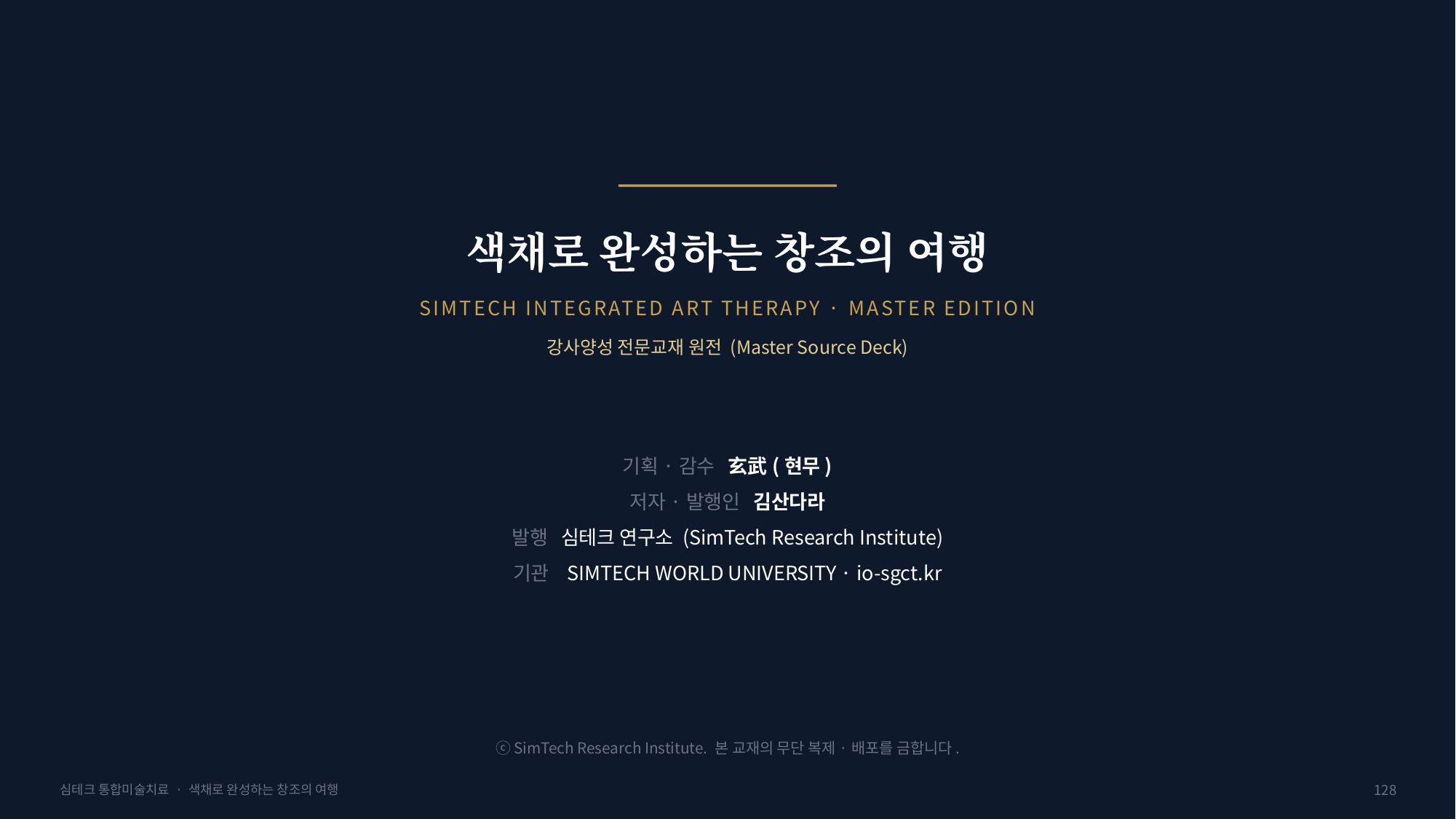

색채로 완성하는 창조의 여행
SIMTECH INTEGRATED ART THERAPY · MASTER EDITION
강사양성 전문교재 원전 (Master Source Deck)
기획·감수   玄武(현무)
저자·발행인   김산다라
발행   심테크 연구소 (SimTech Research Institute)
기관   SIMTECH WORLD UNIVERSITY · io-sgct.kr
ⓒ SimTech Research Institute. 본 교재의 무단 복제·배포를 금합니다.
심테크 통합미술치료 · 색채로 완성하는 창조의 여행
128